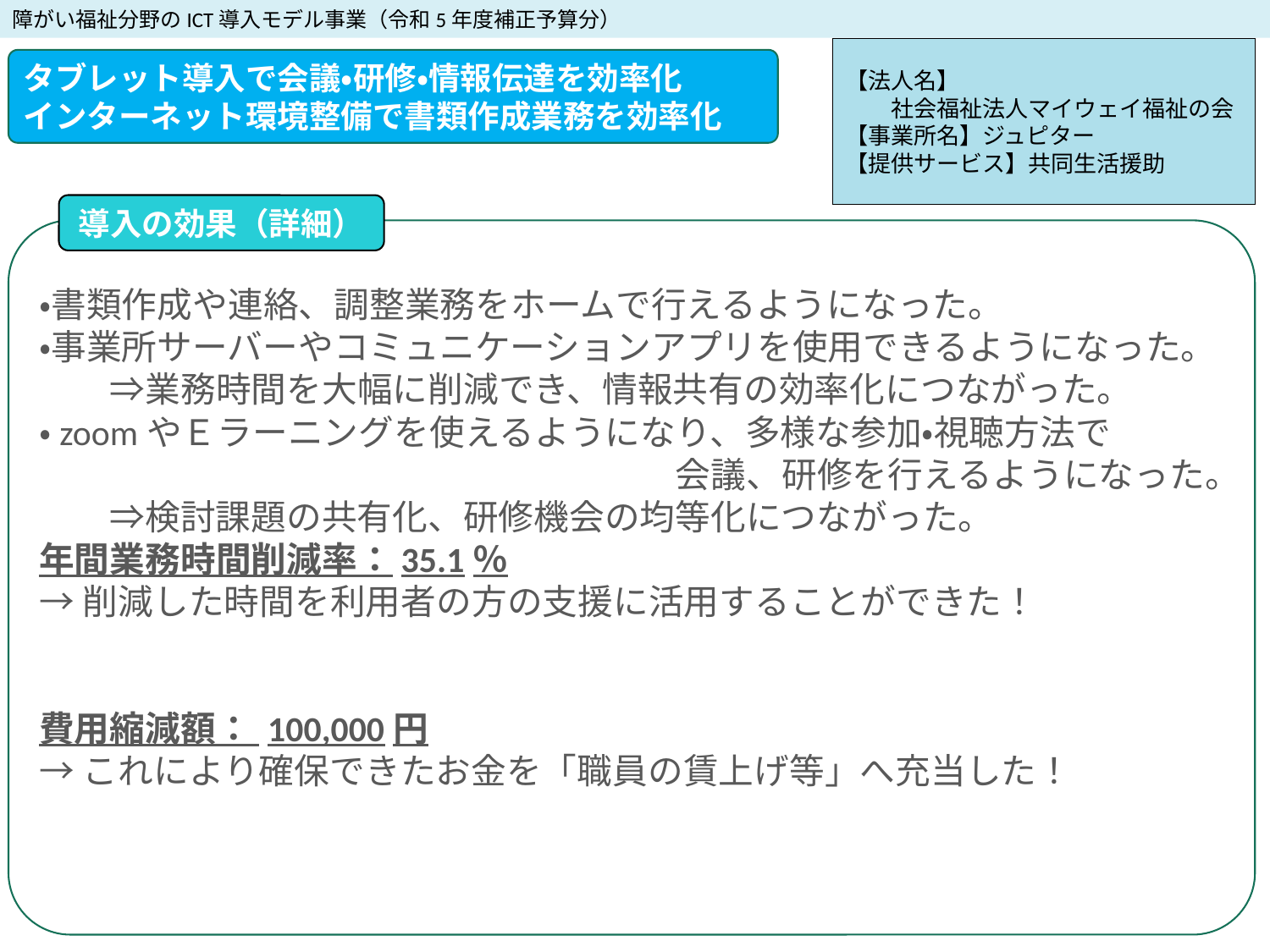

障がい福祉分野のICT導入モデル事業（令和5年度補正予算分）
【法人名】
　　社会福祉法人マイウェイ福祉の会
【事業所名】ジュピター
【提供サービス】共同生活援助
タブレット導入で会議・研修・情報伝達を効率化
インターネット環境整備で書類作成業務を効率化
導入の効果（詳細）

・書類作成や連絡、調整業務をホームで行えるようになった。
・事業所サーバーやコミュニケーションアプリを使用できるようになった。
　　⇒業務時間を大幅に削減でき、情報共有の効率化につながった。
・zoomやＥラーニングを使えるようになり、多様な参加・視聴方法で
　　　　　　　　　　　　　　　　　　会議、研修を行えるようになった。
　　⇒検討課題の共有化、研修機会の均等化につながった。
年間業務時間削減率：35.1％
→削減した時間を利用者の方の支援に活用することができた！

費用縮減額： 100,000円
→これにより確保できたお金を「職員の賃上げ等」へ充当した！